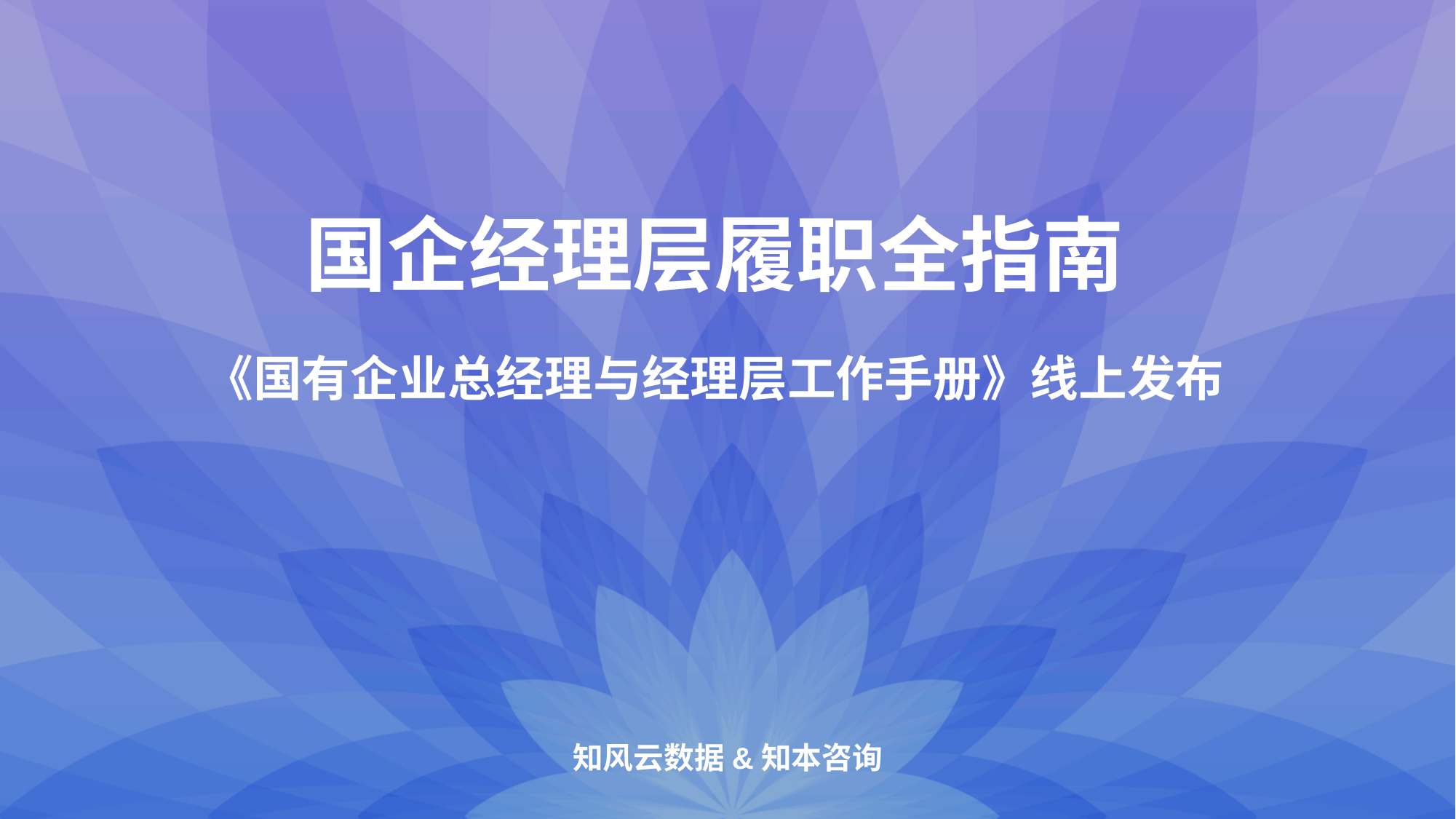

# 国企经理层履职全指南 《国有企业总经理与经理层工作手册》线上发布
知风云数据&知本咨询